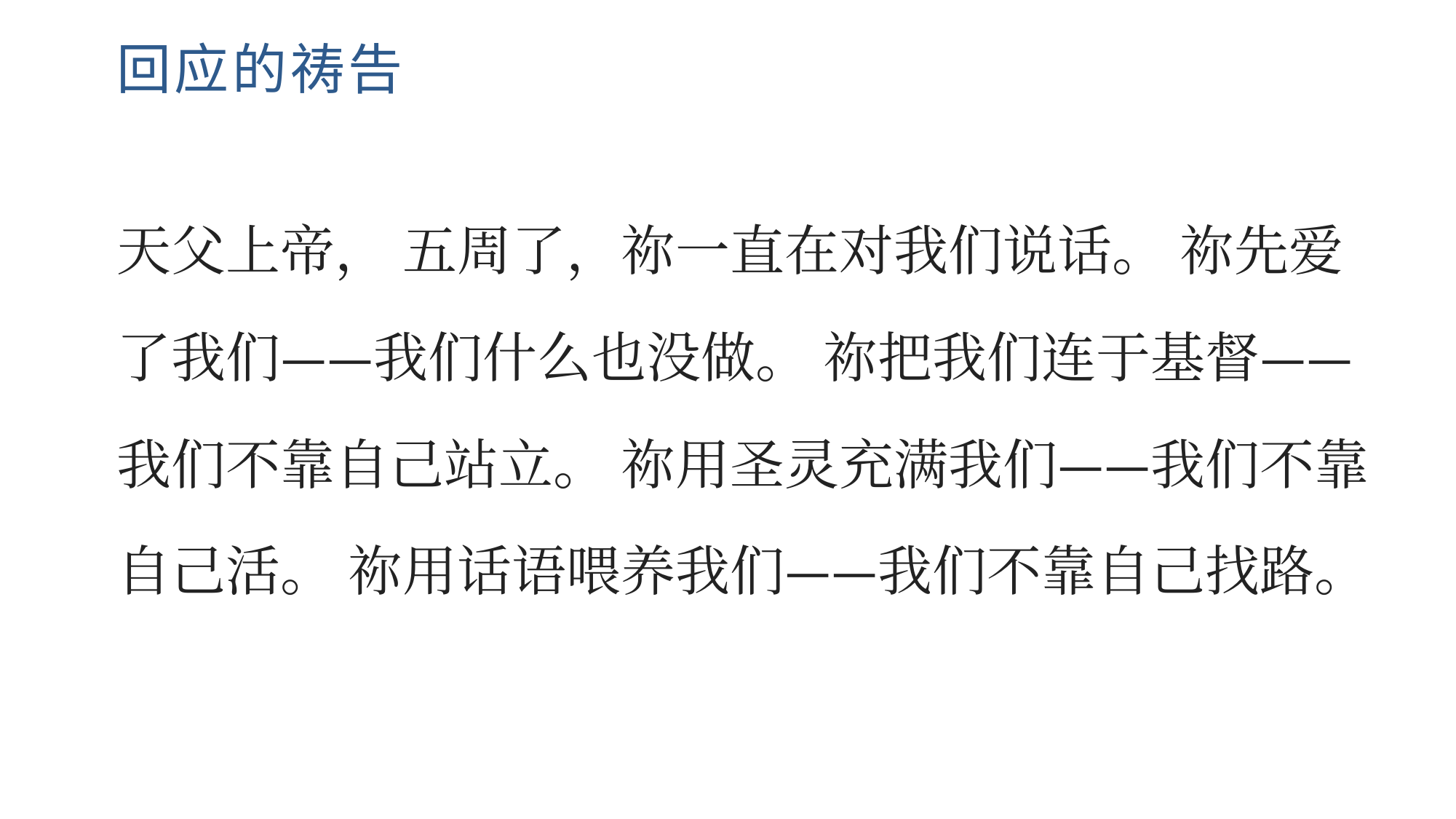

回应的祷告
天父上帝， 五周了，祢一直在对我们说话。 祢先爱了我们——我们什么也没做。 祢把我们连于基督——我们不靠自己站立。 祢用圣灵充满我们——我们不靠自己活。 祢用话语喂养我们——我们不靠自己找路。